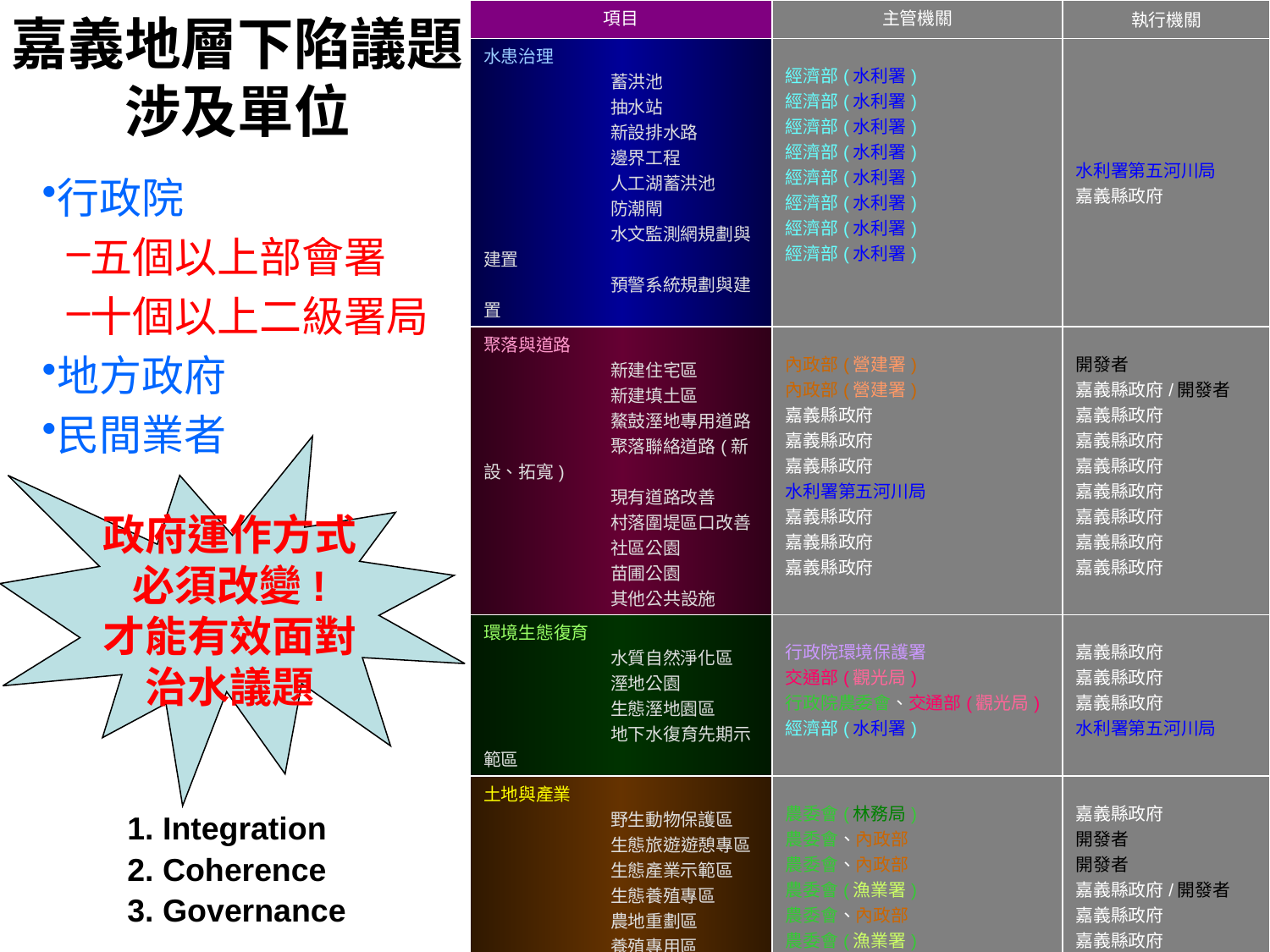

| 項目 | 主管機關 | 執行機關 |
| --- | --- | --- |
| 水患治理 蓄洪池 抽水站 新設排水路 邊界工程 人工湖蓄洪池 防潮閘 水文監測網規劃與建置 預警系統規劃與建置 | 經濟部(水利署) 經濟部(水利署) 經濟部(水利署) 經濟部(水利署) 經濟部(水利署) 經濟部(水利署) 經濟部(水利署) 經濟部(水利署) | 水利署第五河川局 嘉義縣政府 |
| 聚落與道路 新建住宅區 新建填土區 鰲鼓溼地專用道路 聚落聯絡道路(新設、拓寬) 現有道路改善 村落圍堤區口改善 社區公園 苗圃公園 其他公共設施 | 內政部(營建署) 內政部(營建署) 嘉義縣政府 嘉義縣政府 嘉義縣政府 水利署第五河川局 嘉義縣政府 嘉義縣政府 嘉義縣政府 | 開發者 嘉義縣政府/開發者 嘉義縣政府 嘉義縣政府 嘉義縣政府 嘉義縣政府 嘉義縣政府 嘉義縣政府 嘉義縣政府 |
| 環境生態復育 水質自然淨化區 溼地公園 生態溼地園區 地下水復育先期示範區 | 行政院環境保護署 交通部(觀光局) 行政院農委會、交通部(觀光局) 經濟部(水利署) | 嘉義縣政府 嘉義縣政府 嘉義縣政府 水利署第五河川局 |
| 土地與產業 野生動物保護區 生態旅遊遊憩專區 生態產業示範區 生態養殖專區 農地重劃區 養殖專用區 示範專區 都市計畫變更(新訂、擴大) 土地變更作業 傳統產業輔導 新興休閒產業推廣 | 農委會(林務局) 農委會、內政部 農委會、內政部 農委會(漁業署) 農委會、內政部 農委會(漁業署) 內政部(營建署) 內政部(營建署) 農委會、經濟部 農委會、交通部(觀光局) 經濟部、農委會 | 嘉義縣政府 開發者 開發者 嘉義縣政府/開發者 嘉義縣政府 嘉義縣政府 開發者 嘉義縣政府 嘉義縣政府/開發者 嘉義縣政府 嘉義縣政府 |
嘉義地層下陷議題
涉及單位

行政院
五個以上部會署
十個以上二級署局
地方政府
民間業者
政府運作方式
必須改變!
才能有效面對
治水議題
1. Integration
2. Coherence
3. Governance

126